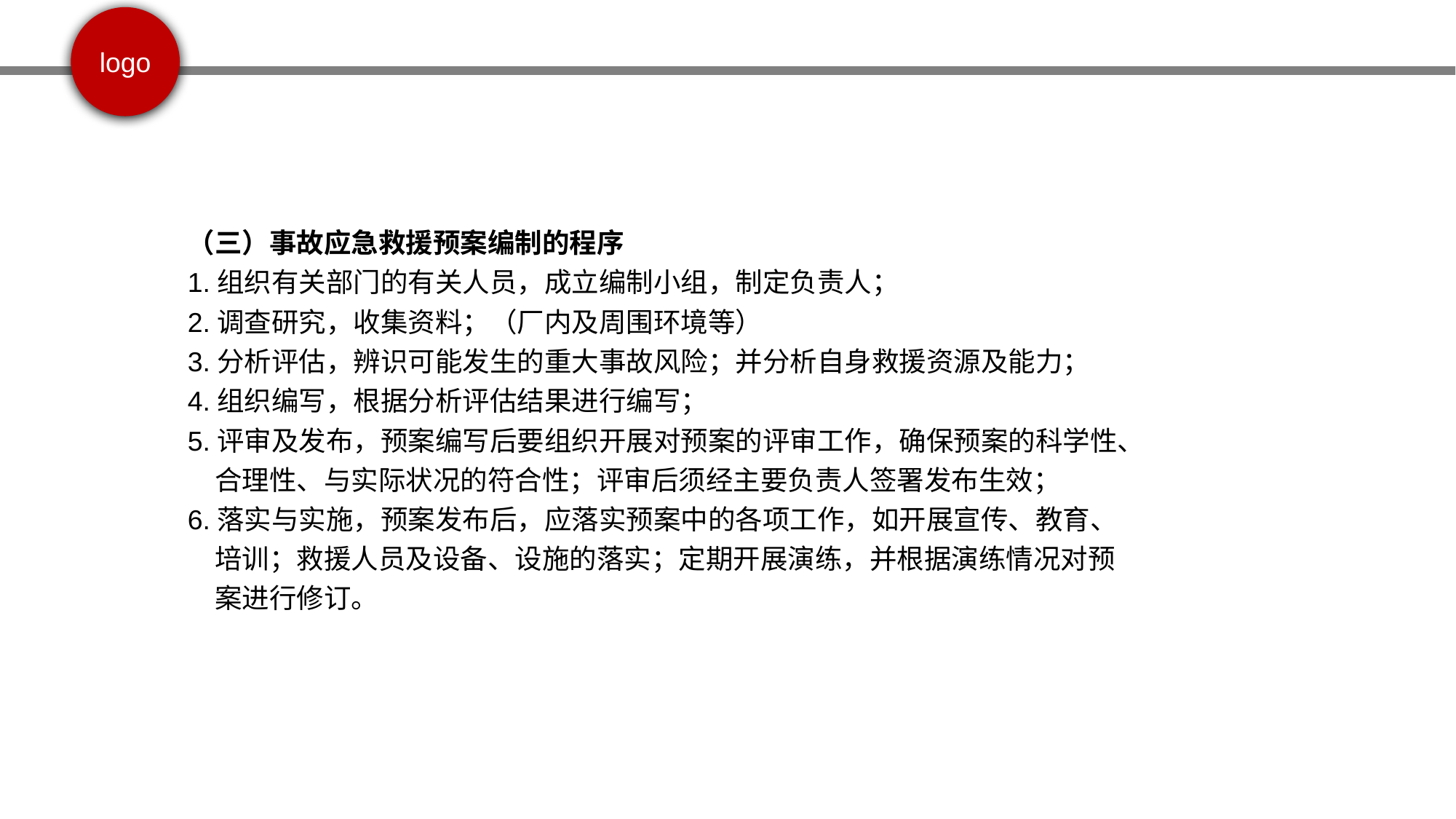

（三）事故应急救援预案编制的程序
1.组织有关部门的有关人员，成立编制小组，制定负责人；
2.调查研究，收集资料；（厂内及周围环境等）
3.分析评估，辨识可能发生的重大事故风险；并分析自身救援资源及能力；
4.组织编写，根据分析评估结果进行编写；
5.评审及发布，预案编写后要组织开展对预案的评审工作，确保预案的科学性、合理性、与实际状况的符合性；评审后须经主要负责人签署发布生效；
6.落实与实施，预案发布后，应落实预案中的各项工作，如开展宣传、教育、培训；救援人员及设备、设施的落实；定期开展演练，并根据演练情况对预案进行修订。